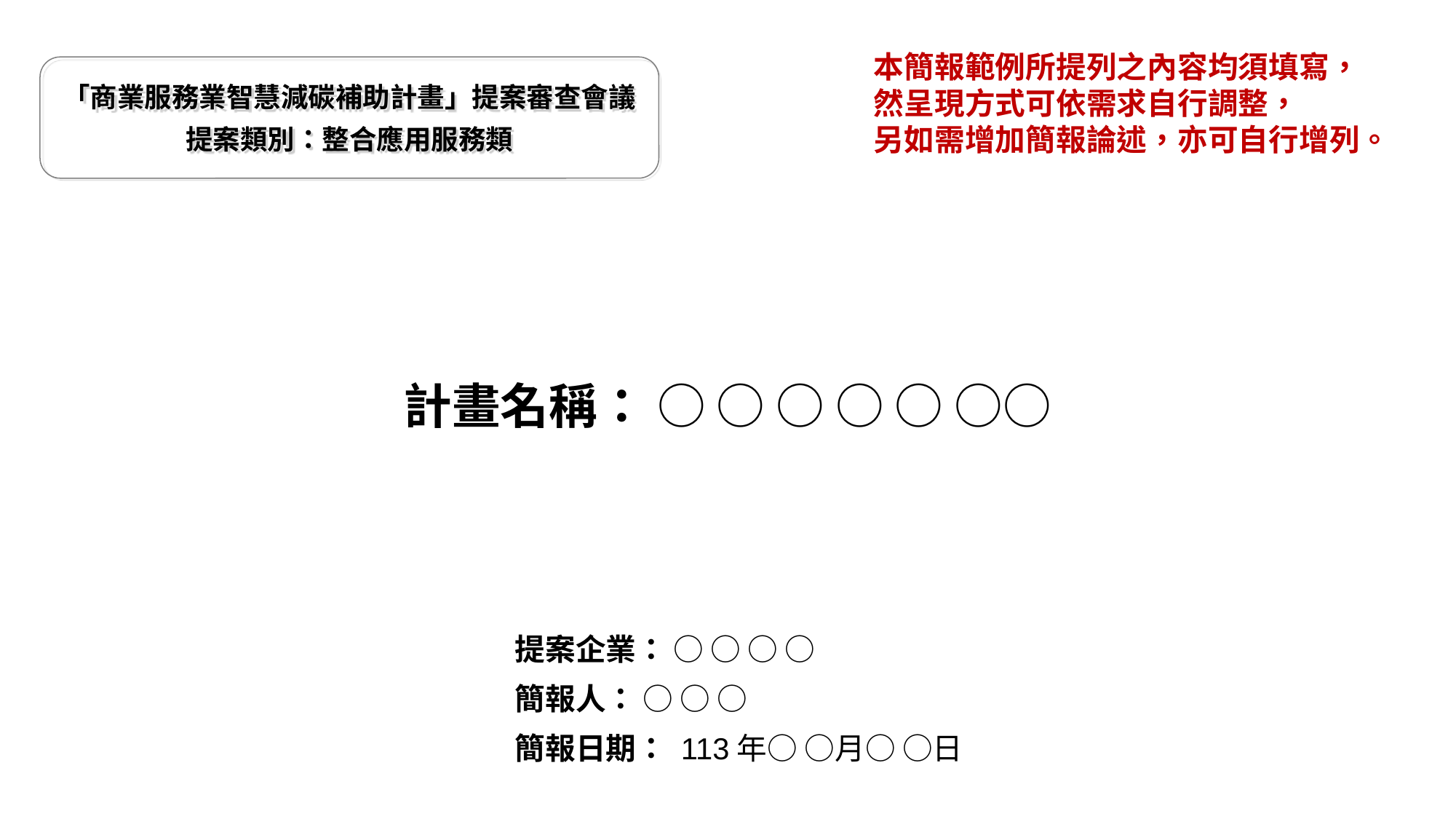

本簡報範例所提列之內容均須填寫，
然呈現方式可依需求自行調整，
另如需增加簡報論述，亦可自行增列。
「商業服務業智慧減碳補助計畫」提案審查會議
提案類別：整合應用服務類
計畫名稱： ○ ○ ○ ○ ○ ○○

提案企業： ○ ○ ○ ○
簡報人： ○ ○ ○
簡報日期： 113年○ ○月○ ○日